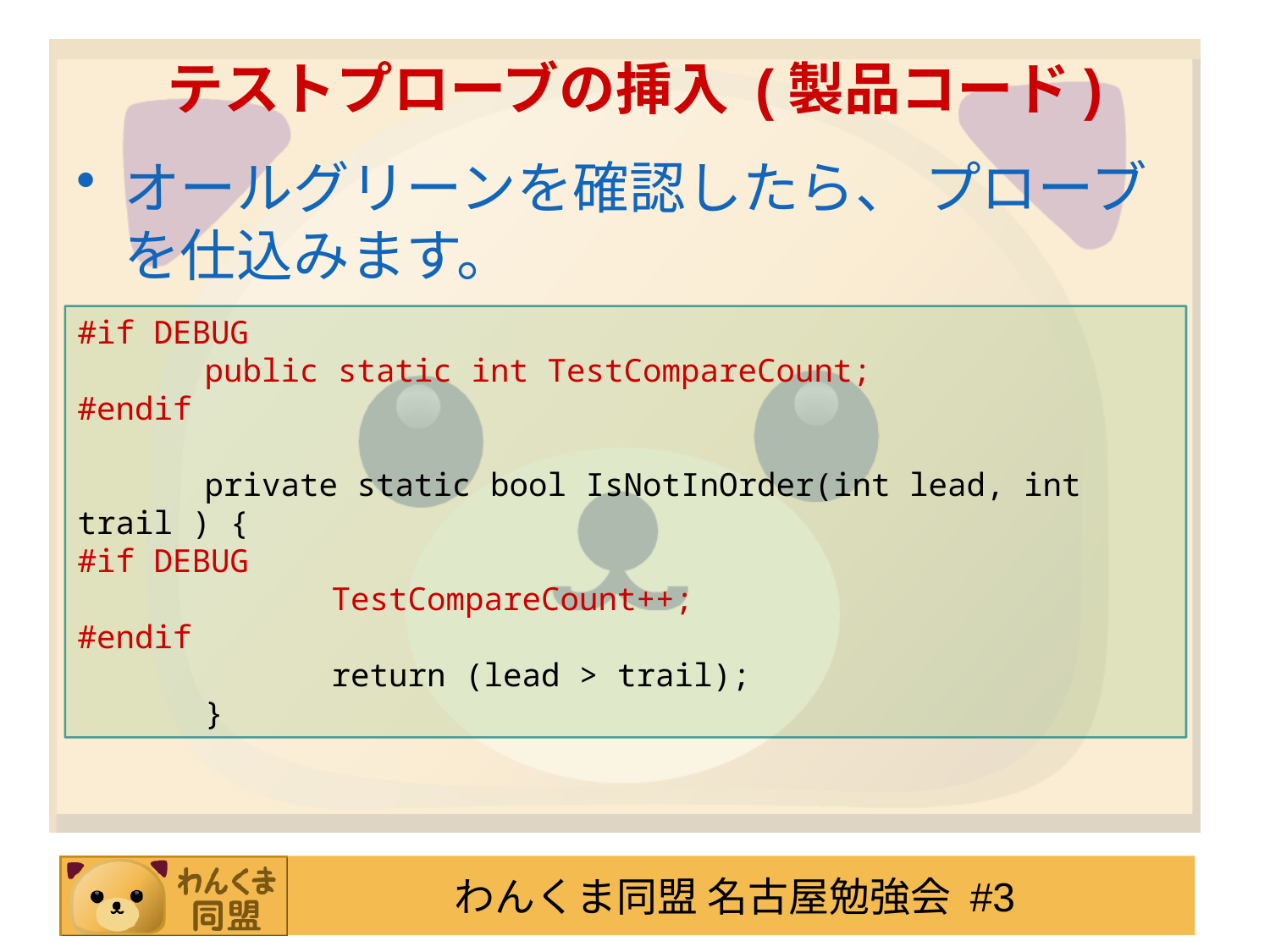

# テストプローブの挿入 (製品コード)
オールグリーンを確認したら、 プローブを仕込みます。
#if DEBUG
	public static int TestCompareCount;
#endif

	private static bool IsNotInOrder(int lead, int trail ) {
#if DEBUG
		TestCompareCount++;
#endif
		return (lead > trail);
	}